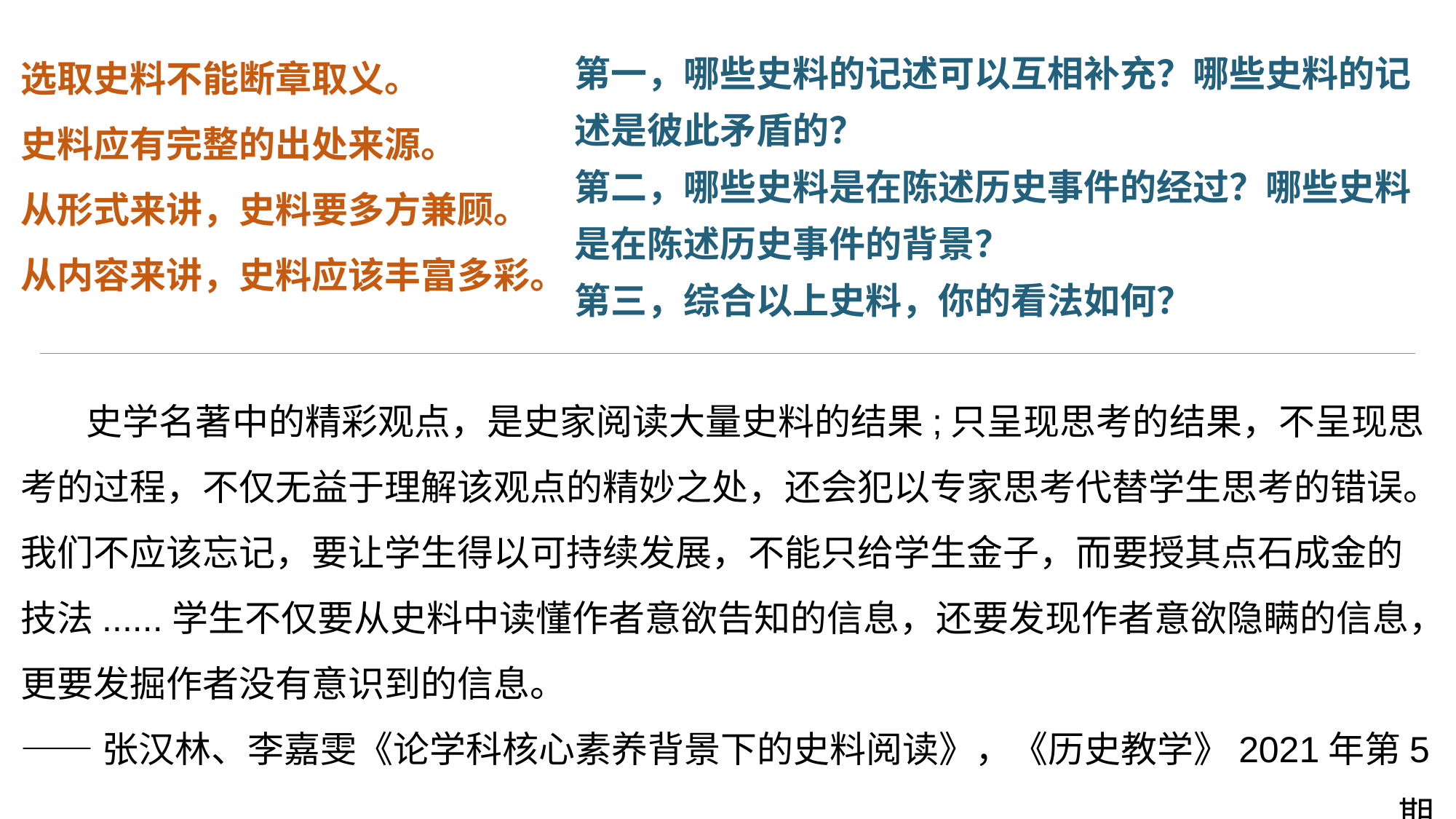

选取史料不能断章取义。
史料应有完整的出处来源。
从形式来讲，史料要多方兼顾。
从内容来讲，史料应该丰富多彩。

第一，哪些史料的记述可以互相补充？哪些史料的记述是彼此矛盾的？
第二，哪些史料是在陈述历史事件的经过？哪些史料是在陈述历史事件的背景？
第三，综合以上史料，你的看法如何？
       史学名著中的精彩观点，是史家阅读大量史料的结果;只呈现思考的结果，不呈现思考的过程，不仅无益于理解该观点的精妙之处，还会犯以专家思考代替学生思考的错误。我们不应该忘记，要让学生得以可持续发展，不能只给学生金子，而要授其点石成金的技法......学生不仅要从史料中读懂作者意欲告知的信息，还要发现作者意欲隐瞒的信息，更要发掘作者没有意识到的信息。
——张汉林、李嘉雯《论学科核心素养背景下的史料阅读》，《历史教学》2021年第5期